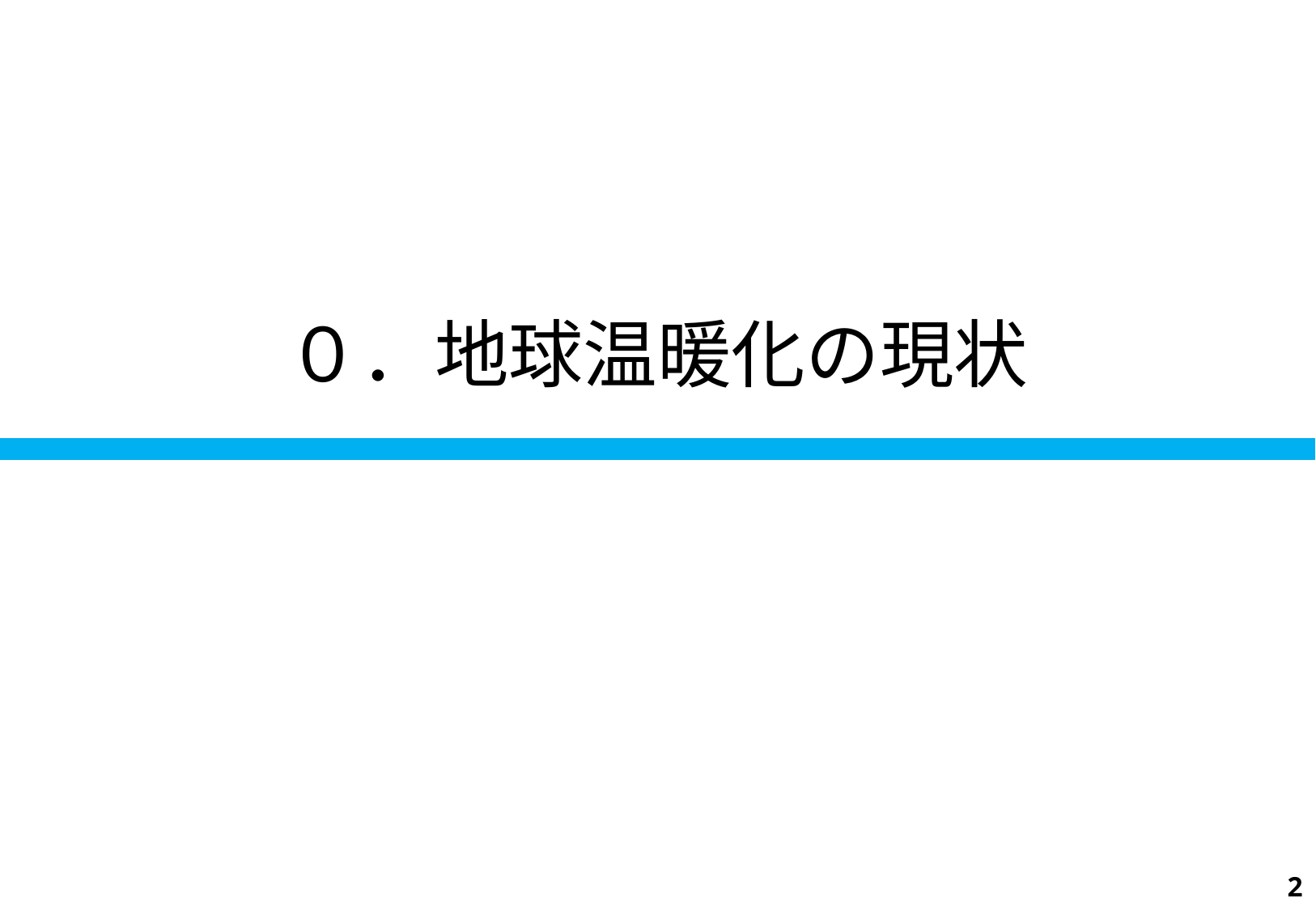

# ０．地球温暖化の現状
|  |
| --- |
2